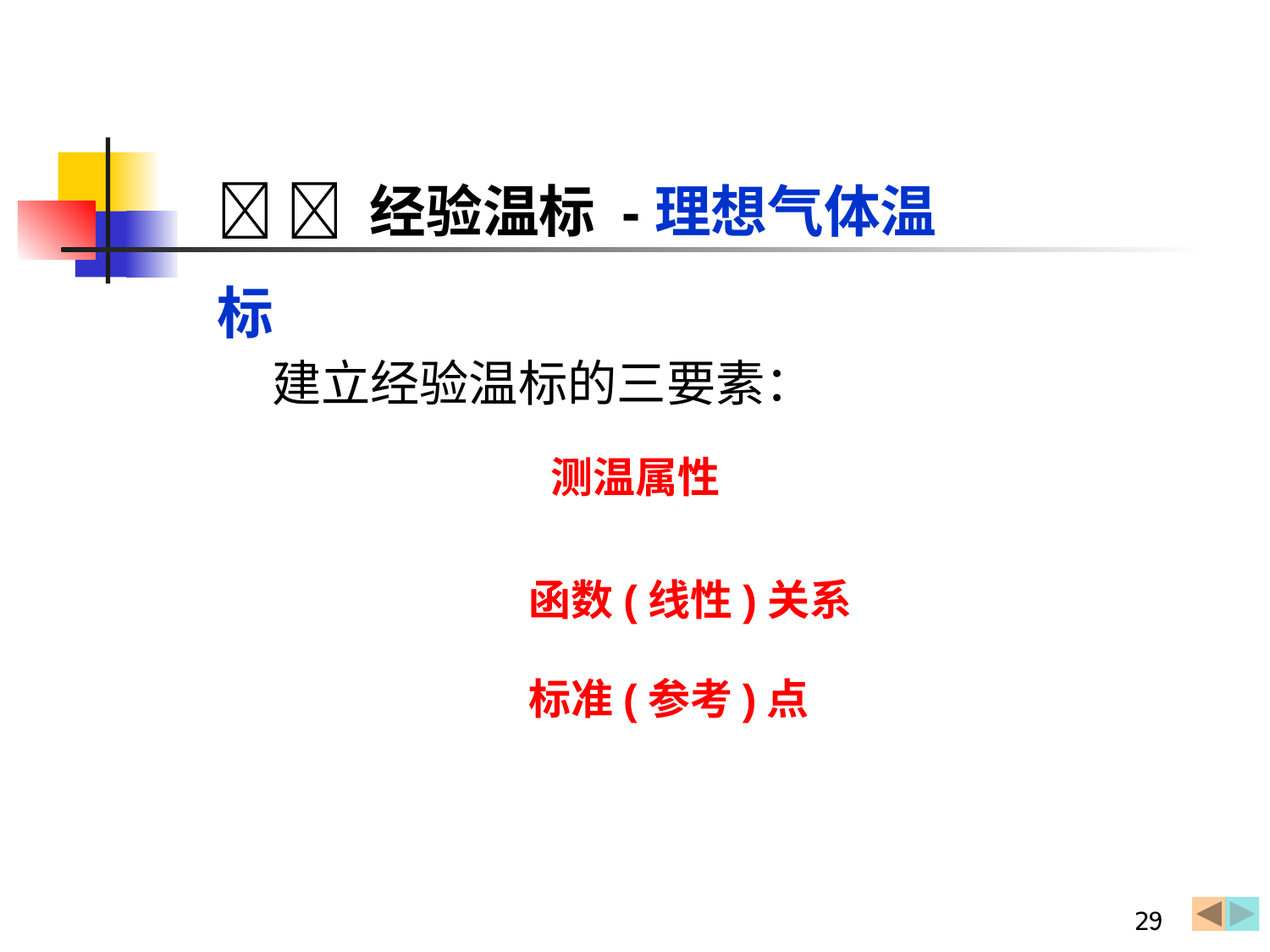

• • 经验温标 -理想气体温标
建立经验温标的三要素：
测温属性
函数(线性)关系
标准(参考)点
29